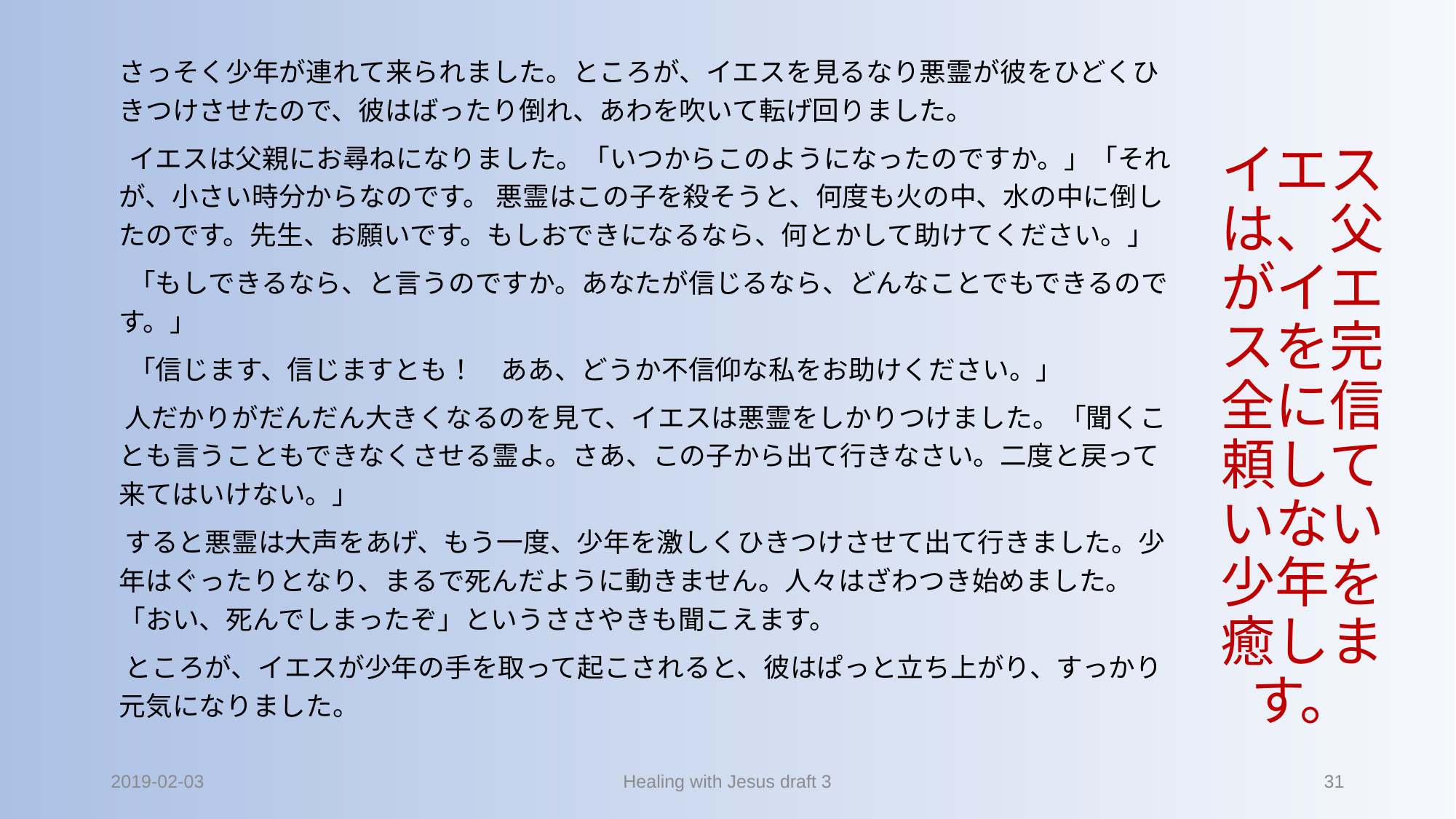

さっそく少年が連れて来られました。ところが、イエスを見るなり悪霊が彼をひどくひきつけさせたので、彼はばったり倒れ、あわを吹いて転げ回りました。
 イエスは父親にお尋ねになりました。「いつからこのようになったのですか。」「それが、小さい時分からなのです。 悪霊はこの子を殺そうと、何度も火の中、水の中に倒したのです。先生、お願いです。もしおできになるなら、何とかして助けてください。」
 「もしできるなら、と言うのですか。あなたが信じるなら、どんなことでもできるのです。」
 「信じます、信じますとも！　ああ、どうか不信仰な私をお助けください。」
 人だかりがだんだん大きくなるのを見て、イエスは悪霊をしかりつけました。「聞くことも言うこともできなくさせる霊よ。さあ、この子から出て行きなさい。二度と戻って来てはいけない。」
 すると悪霊は大声をあげ、もう一度、少年を激しくひきつけさせて出て行きました。少年はぐったりとなり、まるで死んだように動きません。人々はざわつき始めました。「おい、死んでしまったぞ」というささやきも聞こえます。
 ところが、イエスが少年の手を取って起こされると、彼はぱっと立ち上がり、すっかり元気になりました。
イエスは、父がイエスを完全に信頼していない少年を癒します。
2019-02-03
Healing with Jesus draft 3
31